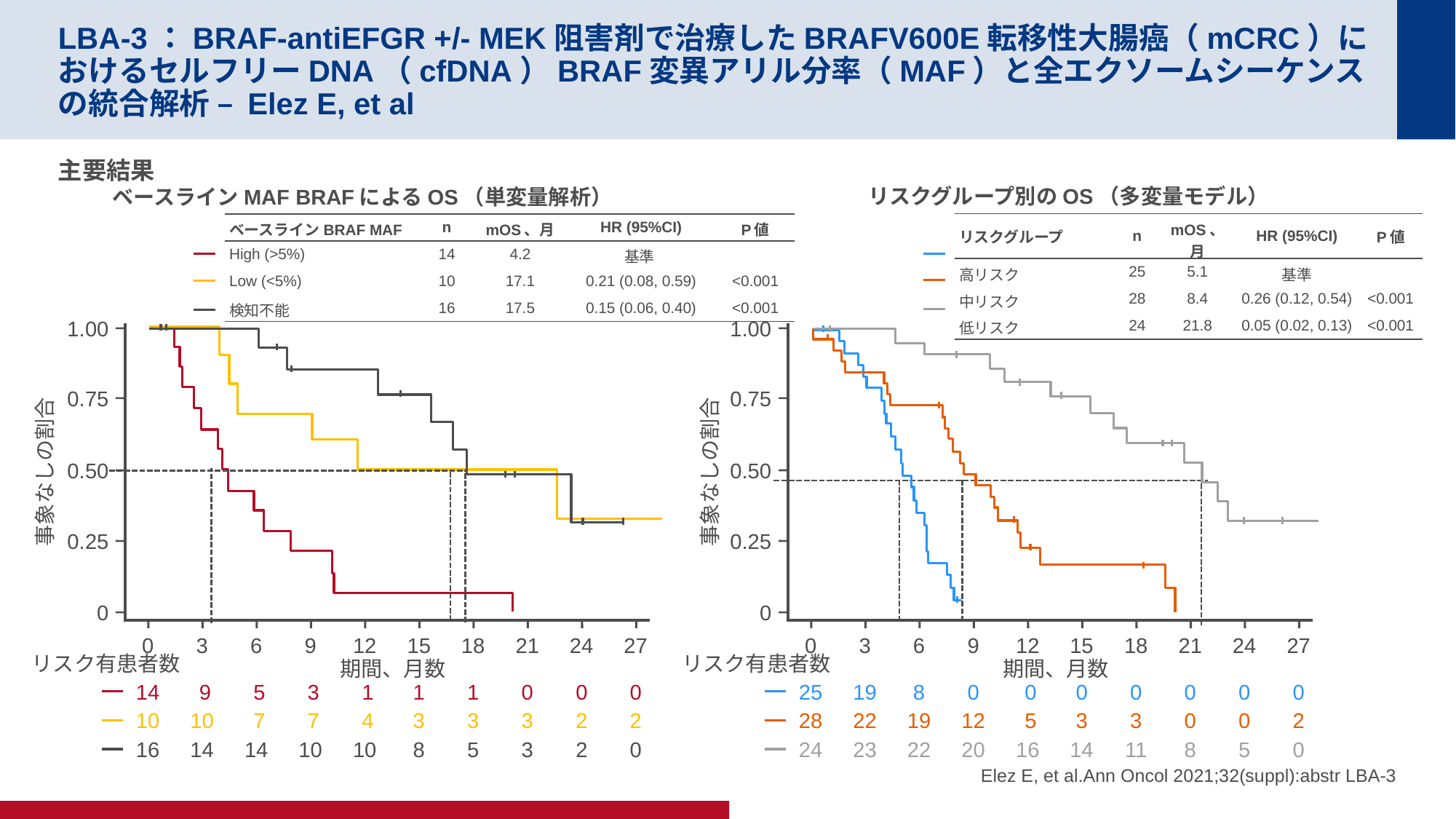

# LBA-3：BRAF-antiEFGR +/- MEK阻害剤で治療したBRAFV600E転移性大腸癌（mCRC）におけるセルフリーDNA（cfDNA）BRAF変異アリル分率（MAF）と全エクソームシーケンスの統合解析 – Elez E, et al
主要結果
リスクグループ別のOS（多変量モデル）
ベースラインMAF BRAFによるOS（単変量解析）
| リスクグループ | n | mOS、月 | HR (95%CI) | P値 |
| --- | --- | --- | --- | --- |
| 高リスク | 25 | 5.1 | 基準 |  |
| 中リスク | 28 | 8.4 | 0.26 (0.12, 0.54) | <0.001 |
| 低リスク | 24 | 21.8 | 0.05 (0.02, 0.13) | <0.001 |
| ベースラインBRAF MAF | n | mOS、月 | HR (95%CI) | P値 |
| --- | --- | --- | --- | --- |
| High (>5%) | 14 | 4.2 | 基準 |  |
| Low (<5%) | 10 | 17.1 | 0.21 (0.08, 0.59) | <0.001 |
| 検知不能 | 16 | 17.5 | 0.15 (0.06, 0.40) | <0.001 |
1.00
1.00

0.75

0.50

0.25

0

0
3
6
9
12
15
18
21
24
27
リスク有患者数
期間、月数
25
19
8
0
 0
0
0
0
0
0
28
22
19
12
 5
3
3
0
0
2
24
23
22
20
16
14
11
8
5
0

0.75

0.50
事象なしの割合
事象なしの割合

0.25

0

0
3
6
9
12
15
18
21
24
27
リスク有患者数
期間、月数
14
 9
 5
 3
 1
1
1
0
0
0
10
10
 7
 7
 4
3
3
3
2
2
Elez E, et al.Ann Oncol 2021;32(suppl):abstr LBA-3
16
14
14
10
10
8
5
3
2
0